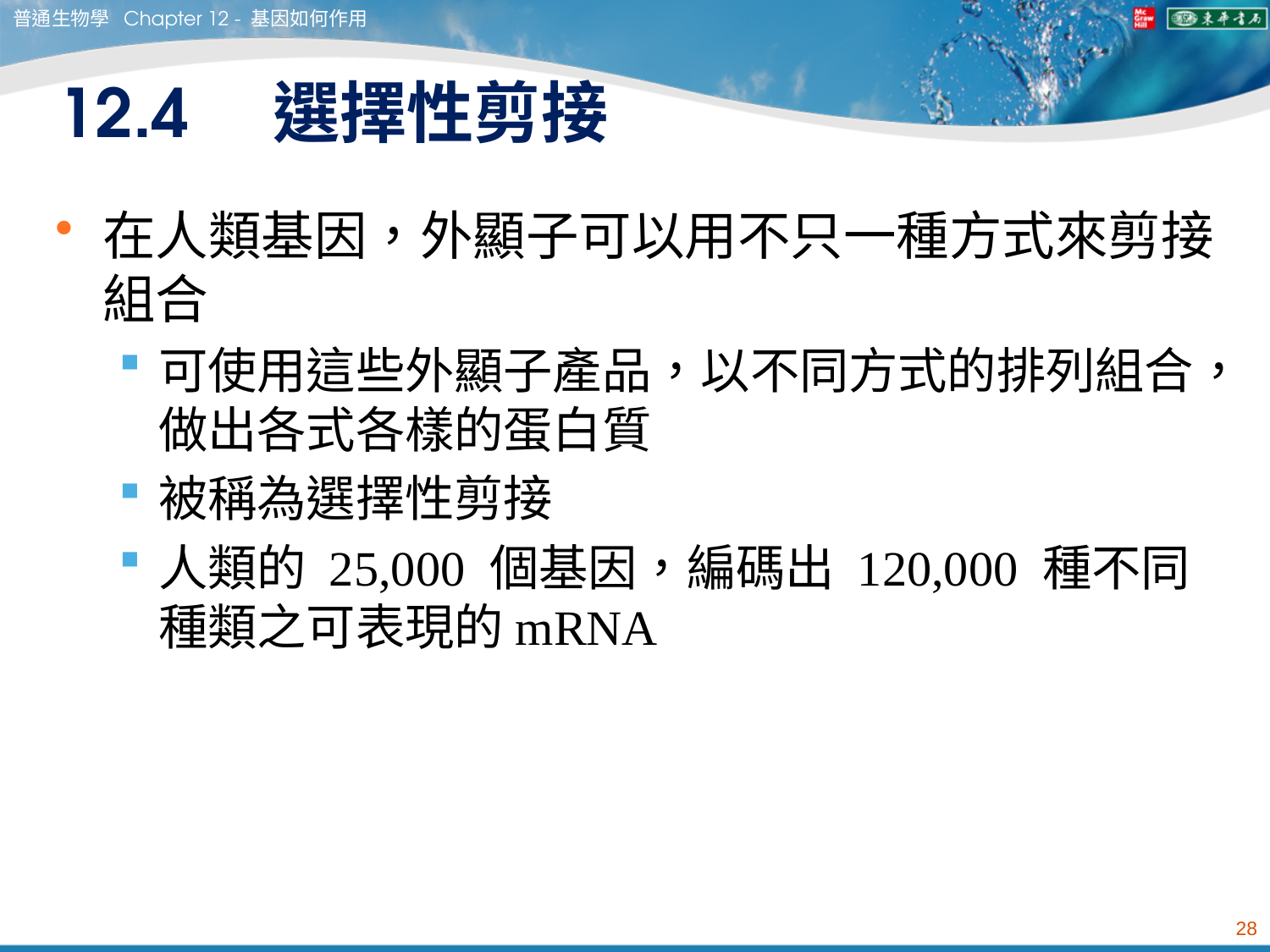

普通生物學  Chapter 12 - 基因如何作用
# 12.4　選擇性剪接
在人類基因，外顯子可以用不只一種方式來剪接組合
可使用這些外顯子產品，以不同方式的排列組合，做出各式各樣的蛋白質
被稱為選擇性剪接
人類的 25,000 個基因，編碼出 120,000 種不同種類之可表現的mRNA
28